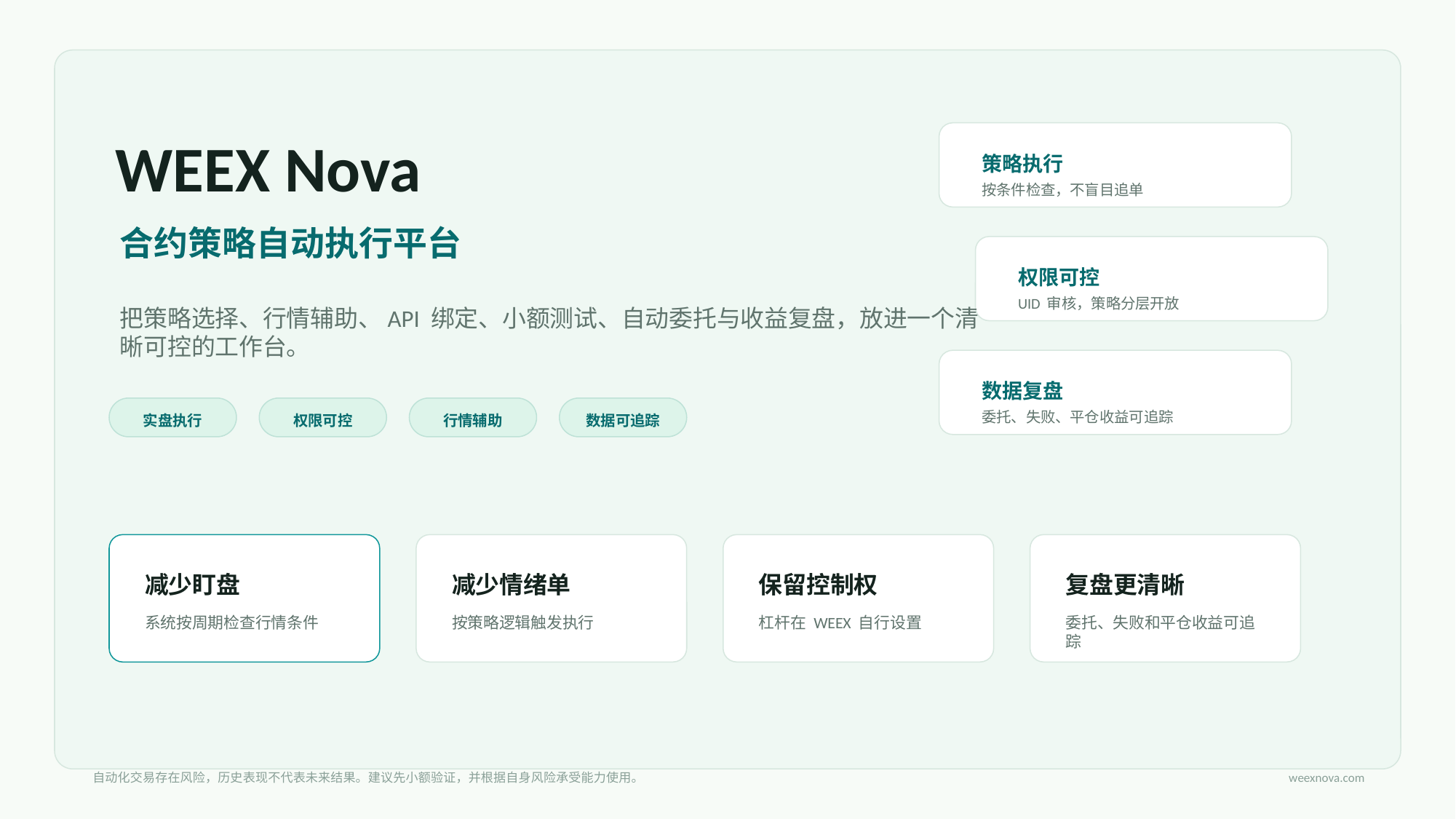

WEEX Nova

策略执行
按条件检查，不盲目追单
合约策略自动执行平台

权限可控
UID 审核，策略分层开放
把策略选择、行情辅助、API 绑定、小额测试、自动委托与收益复盘，放进一个清晰可控的工作台。

数据复盘

委托、失败、平仓收益可追踪
实盘执行
权限可控
行情辅助
数据可追踪

减少盯盘
减少情绪单
保留控制权
复盘更清晰
系统按周期检查行情条件
按策略逻辑触发执行
杠杆在 WEEX 自行设置
委托、失败和平仓收益可追踪
自动化交易存在风险，历史表现不代表未来结果。建议先小额验证，并根据自身风险承受能力使用。
weexnova.com